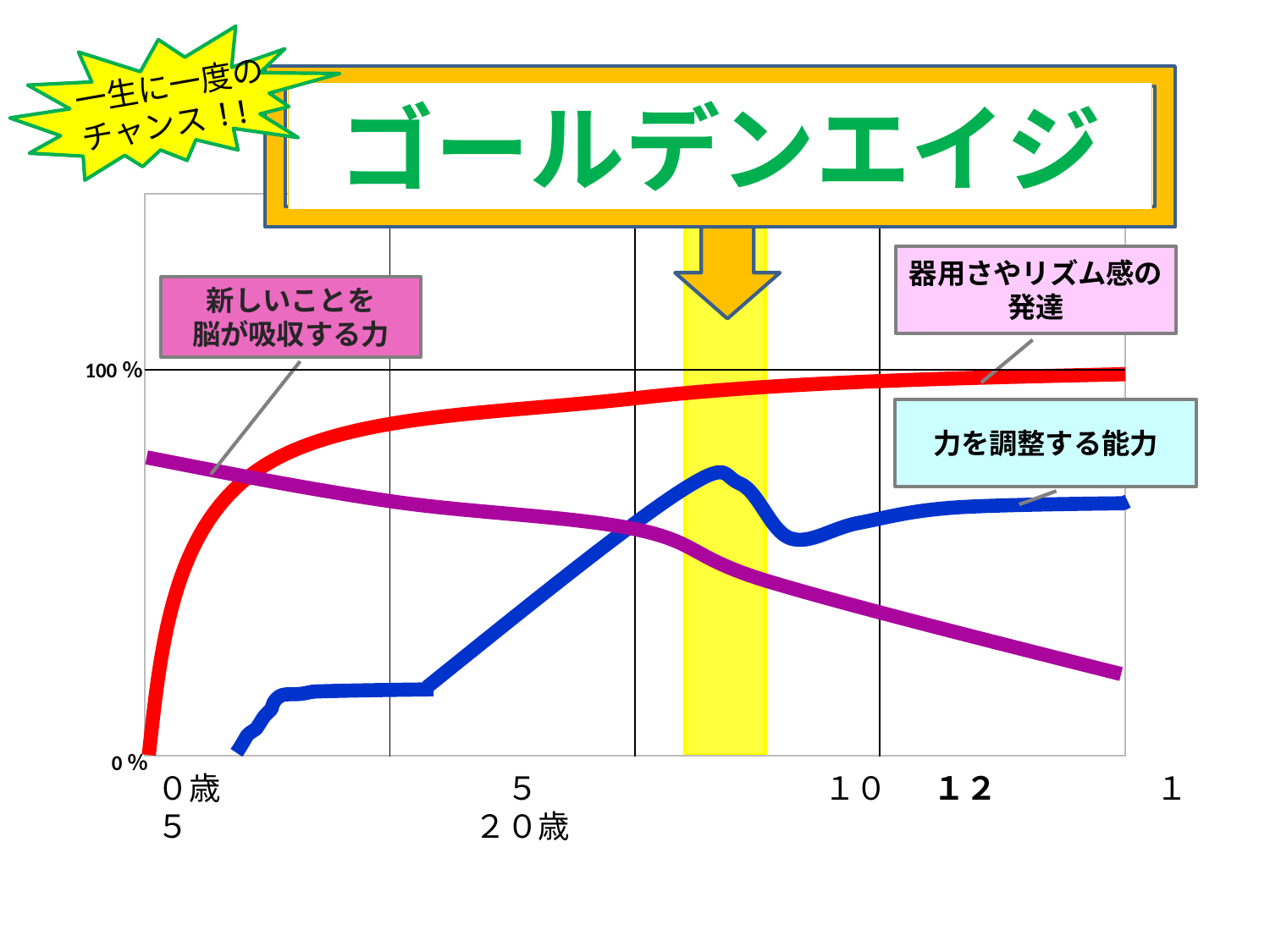

一生に一度の
チャンス!!
#

ゴールデンエイジ
|  |  |  |  |
| --- | --- | --- | --- |

器用さやリズム感の発達
新しいことを
脳が吸収する力
100％

力を調整する能力

0％
０歳　　　　　　　　　５　　　　　　　　　１０　　１２　　　　　１５　　　　　　　　　２０歳